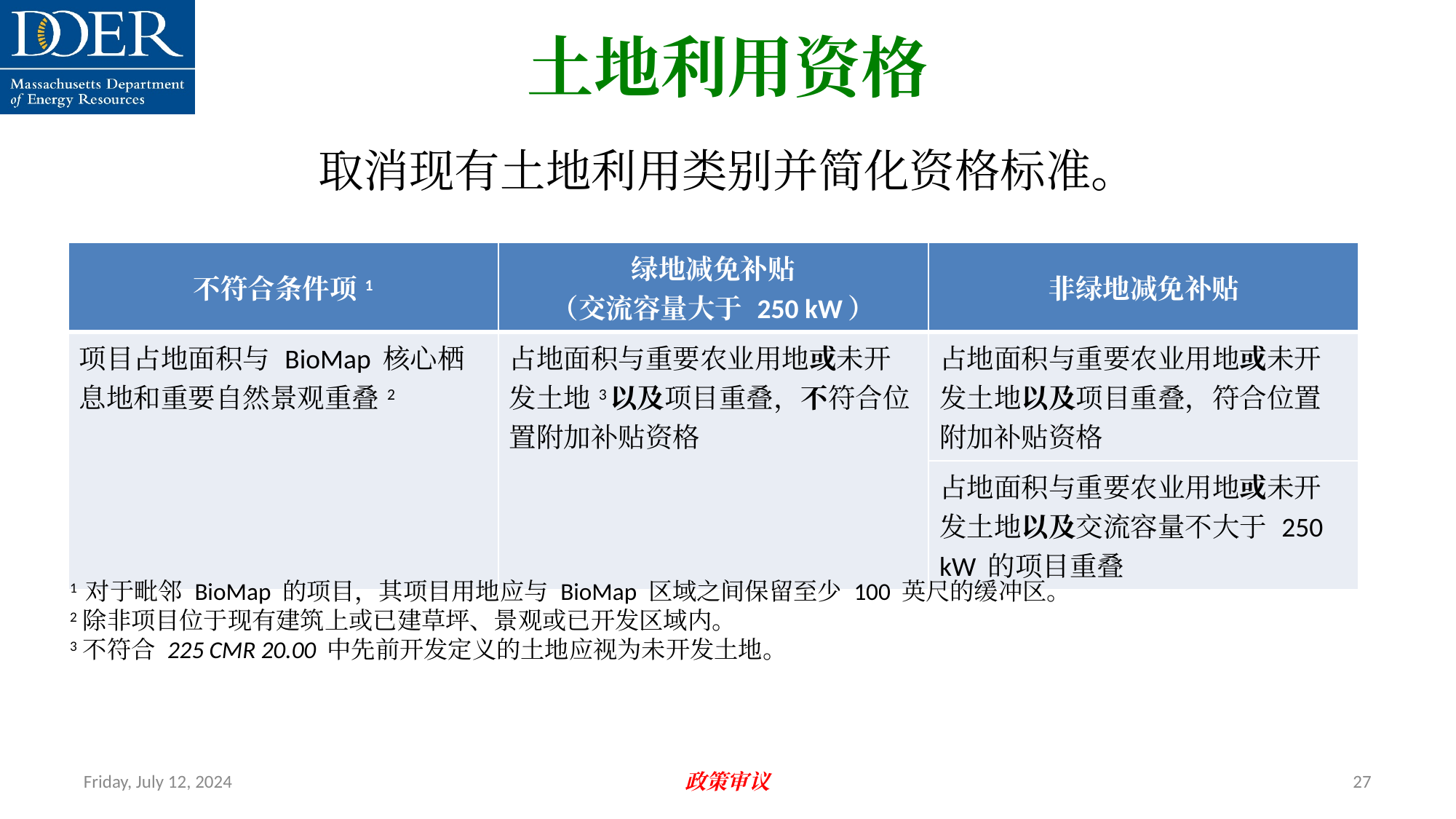

土地利用资格
取消现有土地利用类别并简化资格标准。

| 不符合条件项1 | 绿地减免补贴 （交流容量大于 250 kW） | 非绿地减免补贴 |
| --- | --- | --- |
| 项目占地面积与 BioMap 核心栖息地和重要自然景观重叠2 | 占地面积与重要农业用地或未开发土地3以及项目重叠，不符合位置附加补贴资格 | 占地面积与重要农业用地或未开发土地以及项目重叠，符合位置附加补贴资格 |
|  |  | 占地面积与重要农业用地或未开发土地以及交流容量不大于 250 kW 的项目重叠 |
1 对于毗邻 BioMap 的项目，其项目用地应与 BioMap 区域之间保留至少 100 英尺的缓冲区。
2除非项目位于现有建筑上或已建草坪、景观或已开发区域内。
3不符合 225 CMR 20.00 中先前开发定义的土地应视为未开发土地。
Friday, July 12, 2024
政策审议
27